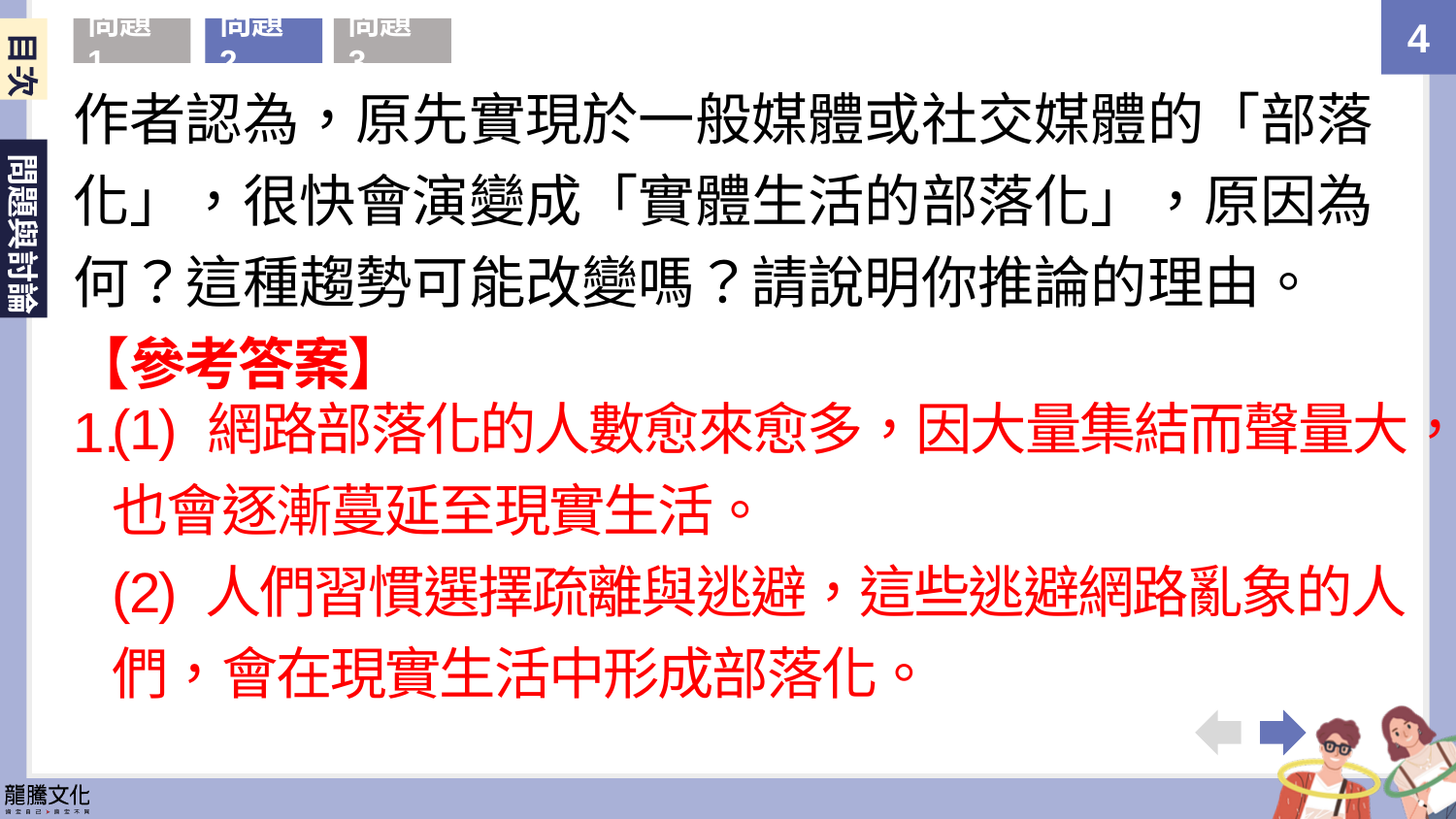

目次
問題1
問題2
問題3
作者認為，原先實現於一般媒體或社交媒體的「部落化」，很快會演變成「實體生活的部落化」，原因為何？這種趨勢可能改變嗎？請說明你推論的理由。
【參考答案】
(1) 網路部落化的人數愈來愈多，因大量集結而聲量大，也會逐漸蔓延至現實生活。
(2) 人們習慣選擇疏離與逃避，這些逃避網路亂象的人們，會在現實生活中形成部落化。